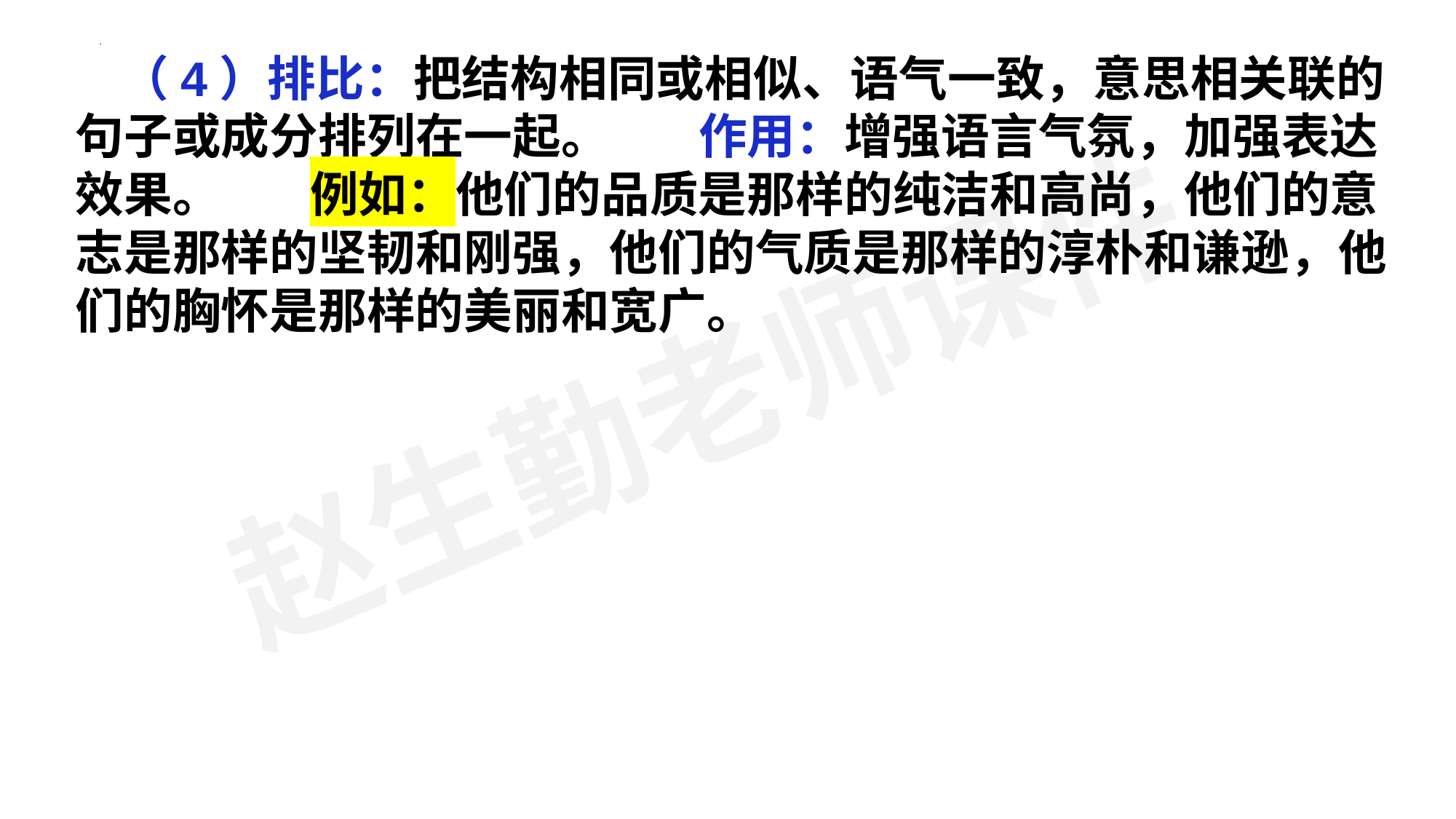

（4）排比：把结构相同或相似、语气一致，意思相关联的句子或成分排列在一起。        作用：增强语言气氛，加强表达效果。        例如：他们的品质是那样的纯洁和高尚，他们的意志是那样的坚韧和刚强，他们的气质是那样的淳朴和谦逊，他们的胸怀是那样的美丽和宽广。